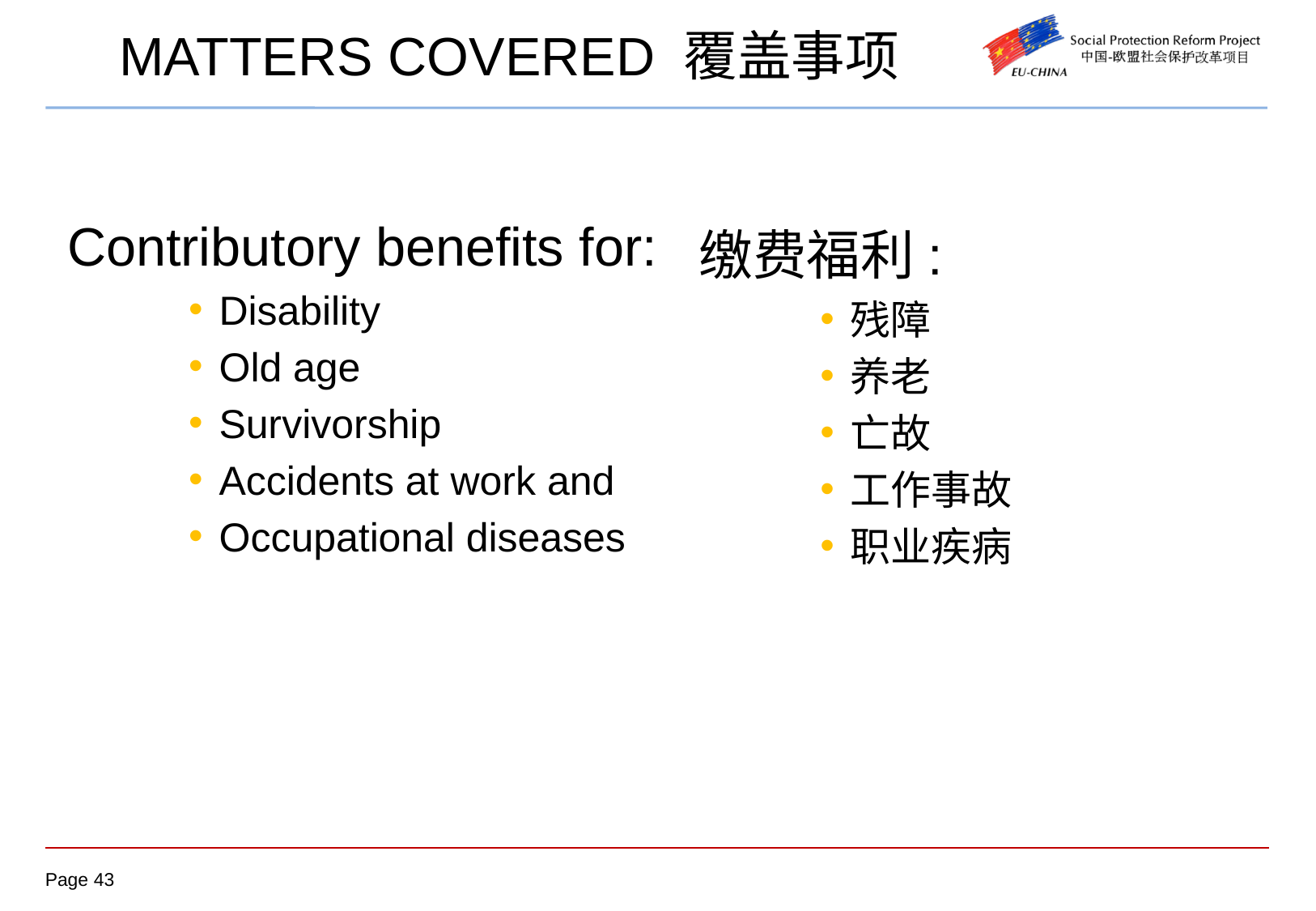

# MATTERS COVERED 覆盖事项

Contributory benefits for:
Disability
Old age
Survivorship
Accidents at work and
Occupational diseases

缴费福利:
残障
养老
亡故
工作事故
职业疾病